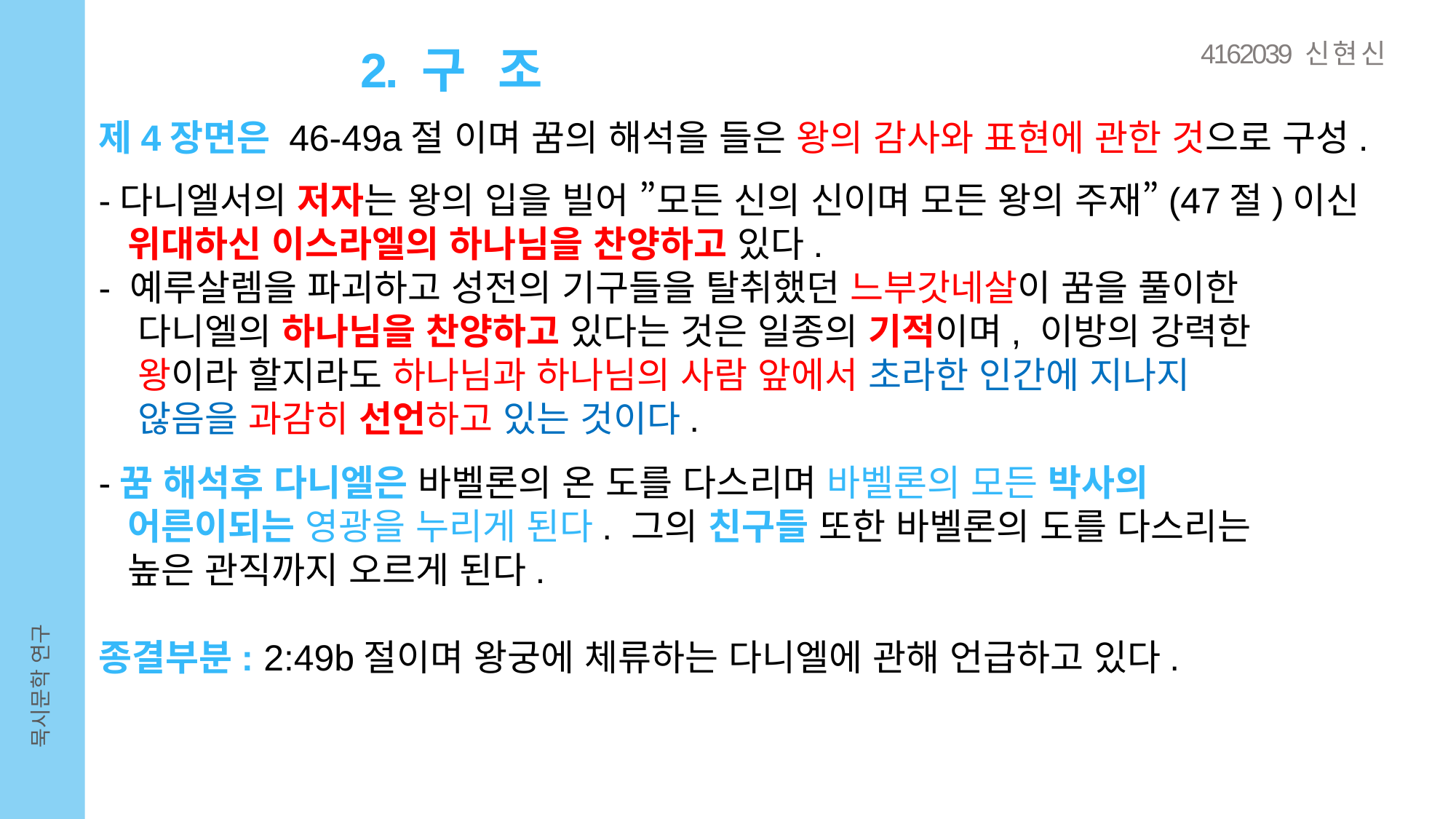

4162039 신 현 신
2. 구   조
제4장면은 46-49a절 이며 꿈의 해석을 들은 왕의 감사와 표현에 관한 것으로 구성.

-다니엘서의 저자는 왕의 입을 빌어 ”모든 신의 신이며 모든 왕의 주재”(47절)이신
  위대하신 이스라엘의 하나님을 찬양하고 있다.
- 예루살렘을 파괴하고 성전의 기구들을 탈취했던 느부갓네살이 꿈을 풀이한
   다니엘의 하나님을 찬양하고 있다는 것은 일종의 기적이며, 이방의 강력한
   왕이라 할지라도 하나님과 하나님의 사람 앞에서 초라한 인간에 지나지
   않음을 과감히 선언하고 있는 것이다.

-꿈 해석후 다니엘은 바벨론의 온 도를 다스리며 바벨론의 모든 박사의
  어른이되는 영광을 누리게 된다. 그의 친구들 또한 바벨론의 도를 다스리는
  높은 관직까지 오르게 된다.

종결부분: 2:49b절이며 왕궁에 체류하는 다니엘에 관해 언급하고 있다.
묵시문학 연구